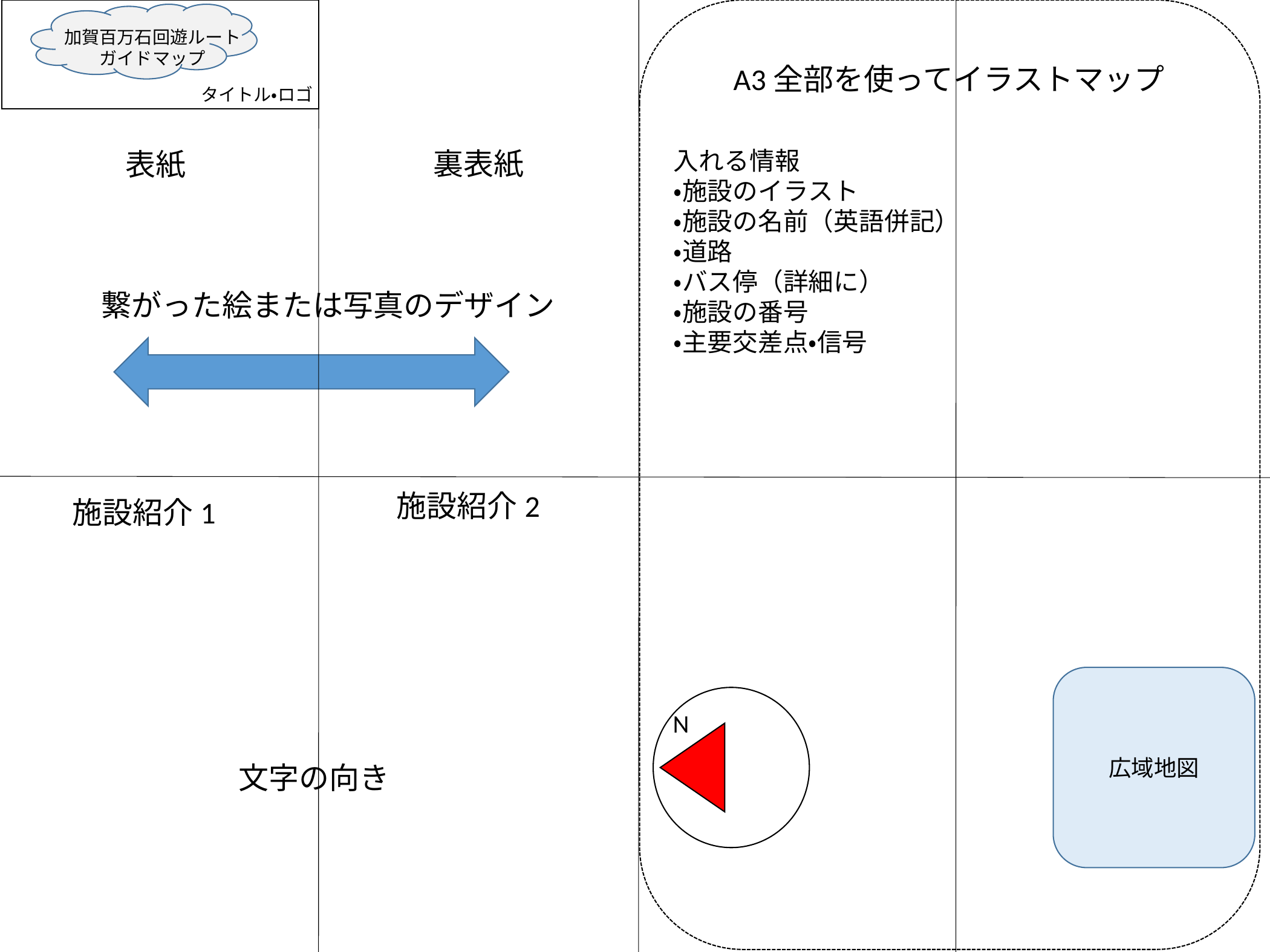

加賀百万石回遊ルート
ガイドマップ
A3全部を使ってイラストマップ
タイトル・ロゴ
裏表紙
入れる情報
・施設のイラスト
・施設の名前（英語併記）
・道路
・バス停（詳細に）
・施設の番号
・主要交差点・信号

表紙
繋がった絵または写真のデザイン

施設紹介2
施設紹介1
広域地図

N

文字の向き